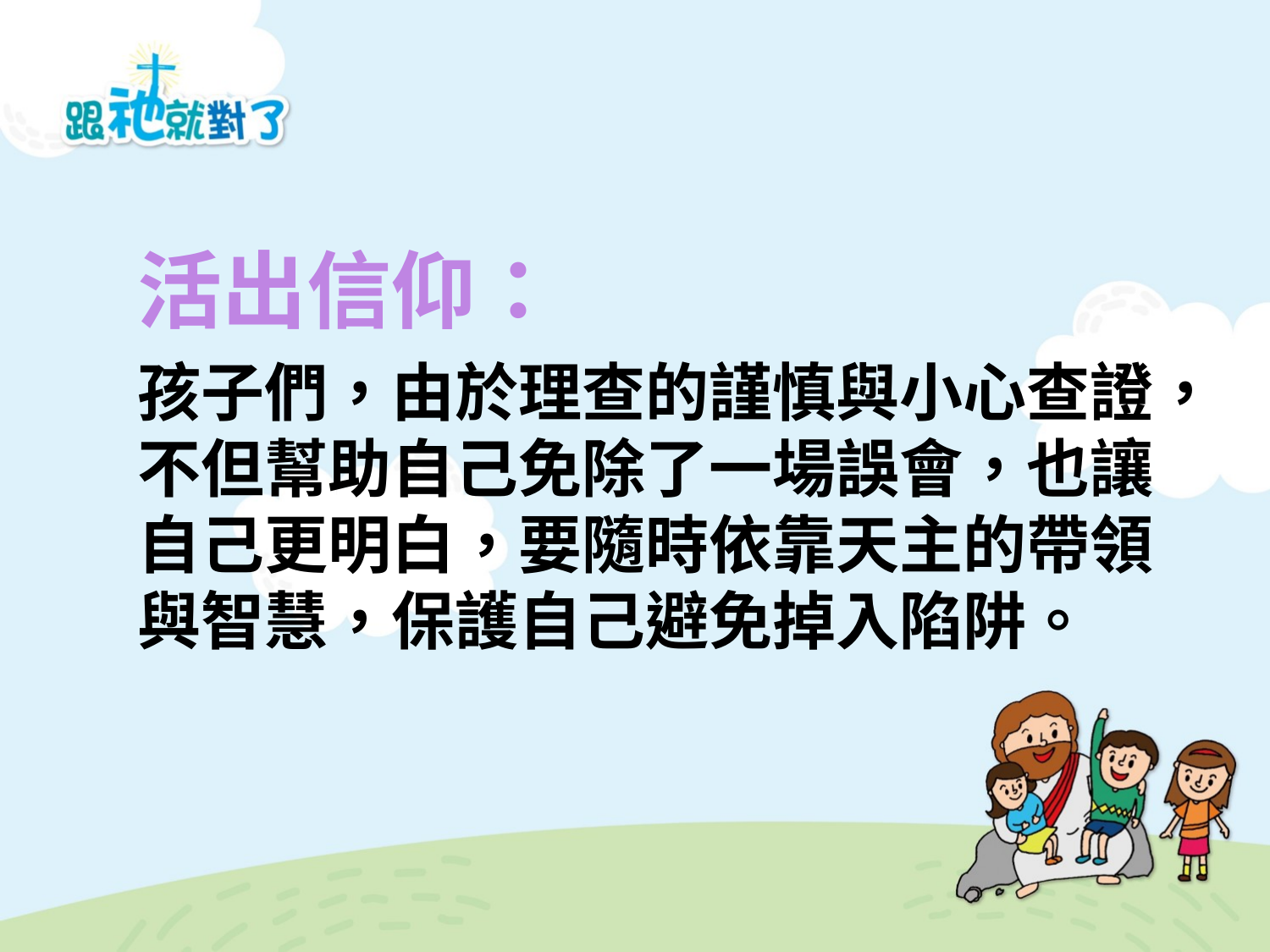

活出信仰：
孩子們，由於理查的謹慎與小心查證，不但幫助自己免除了一場誤會，也讓自己更明白，要隨時依靠天主的帶領與智慧，保護自己避免掉入陷阱。